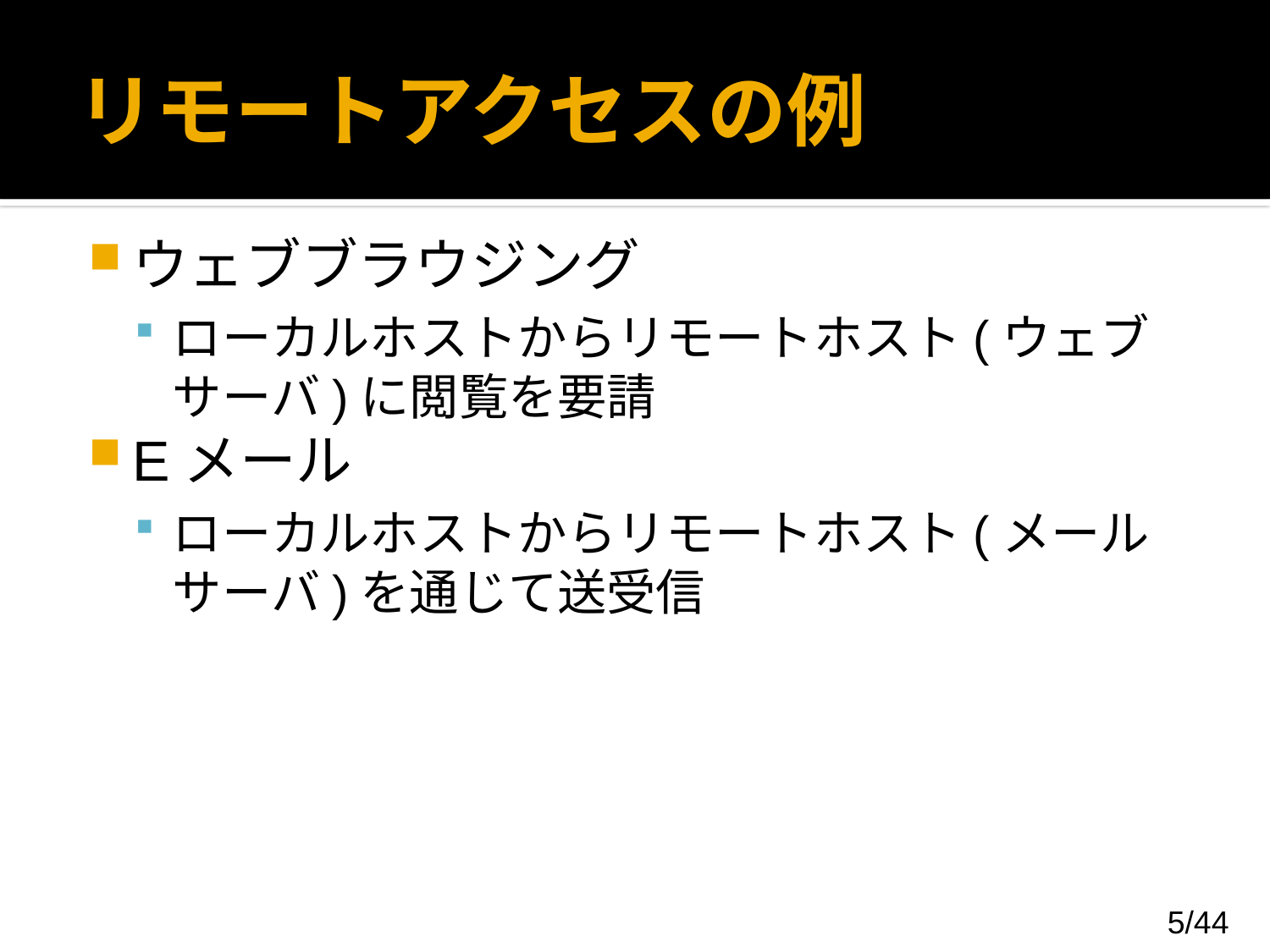

# リモートアクセスの例
ウェブブラウジング
ローカルホストからリモートホスト(ウェブサーバ)に閲覧を要請
Eメール
ローカルホストからリモートホスト(メールサーバ)を通じて送受信